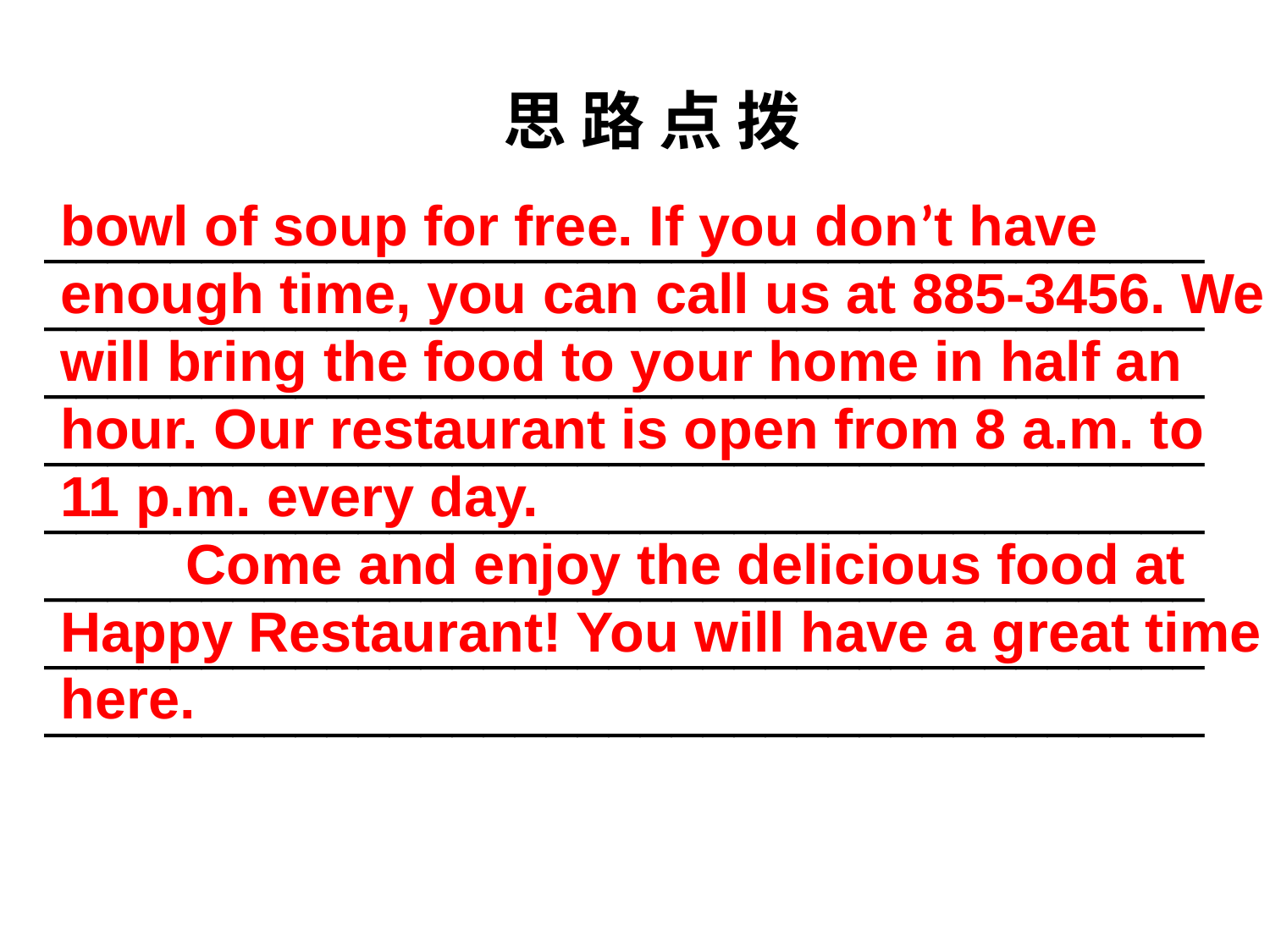

思 路 点 拨
bowl of soup for free. If you don’t have enough time, you can call us at 885-3456. We will bring the food to your home in half an hour. Our restaurant is open from 8 a.m. to 11 p.m. every day.
        Come and enjoy the delicious food at Happy Restaurant! You will have a great time here.
_________________________________________________________________________________________________________________________________________________________________________________________
_____________________________________  __________________________________________________________________________